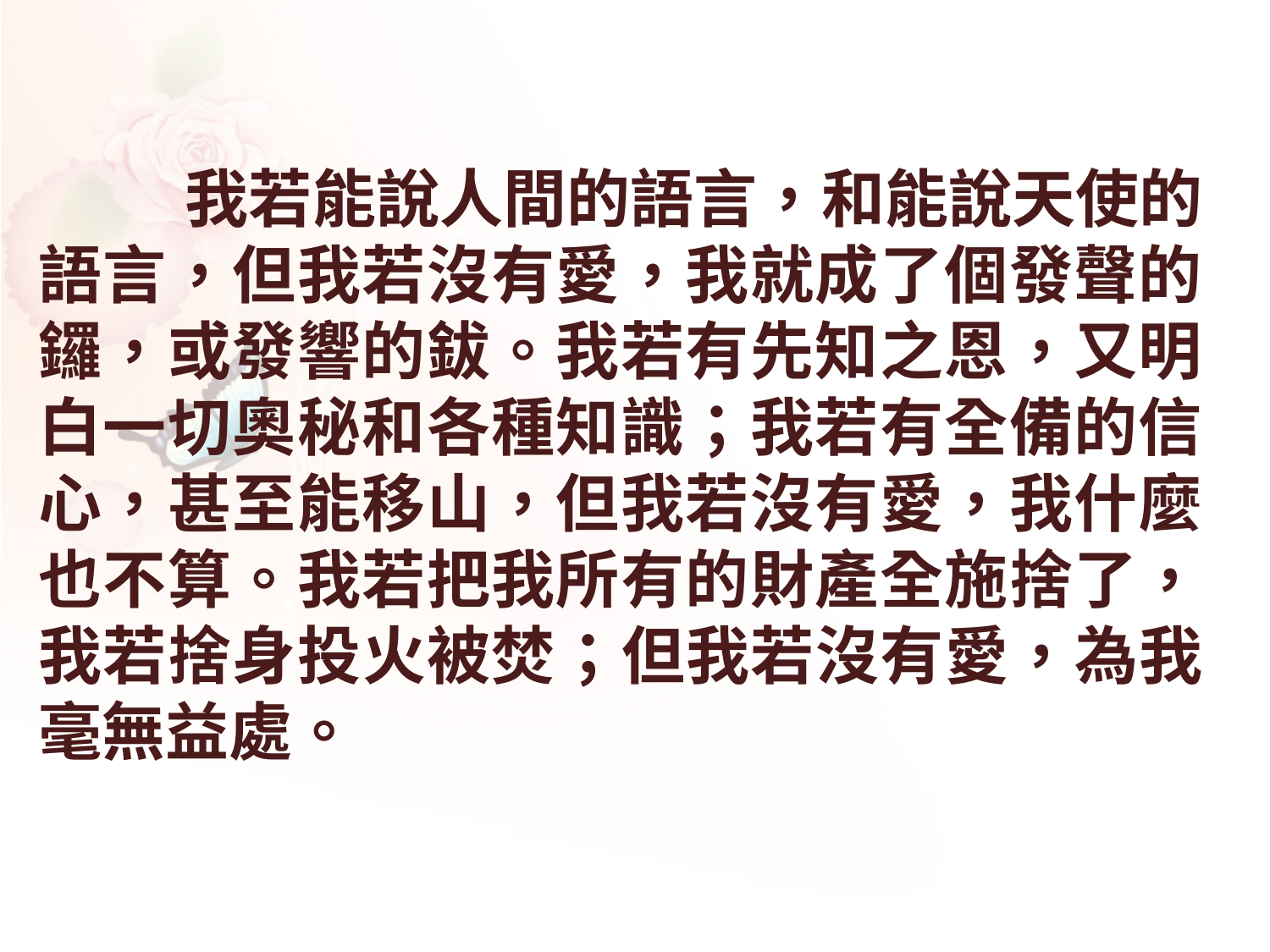

我若能說人間的語言，和能說天使的語言，但我若沒有愛，我就成了個發聲的鑼，或發響的鈸。我若有先知之恩，又明白一切奧秘和各種知識；我若有全備的信心，甚至能移山，但我若沒有愛，我什麼也不算。我若把我所有的財產全施捨了，我若捨身投火被焚；但我若沒有愛，為我毫無益處。